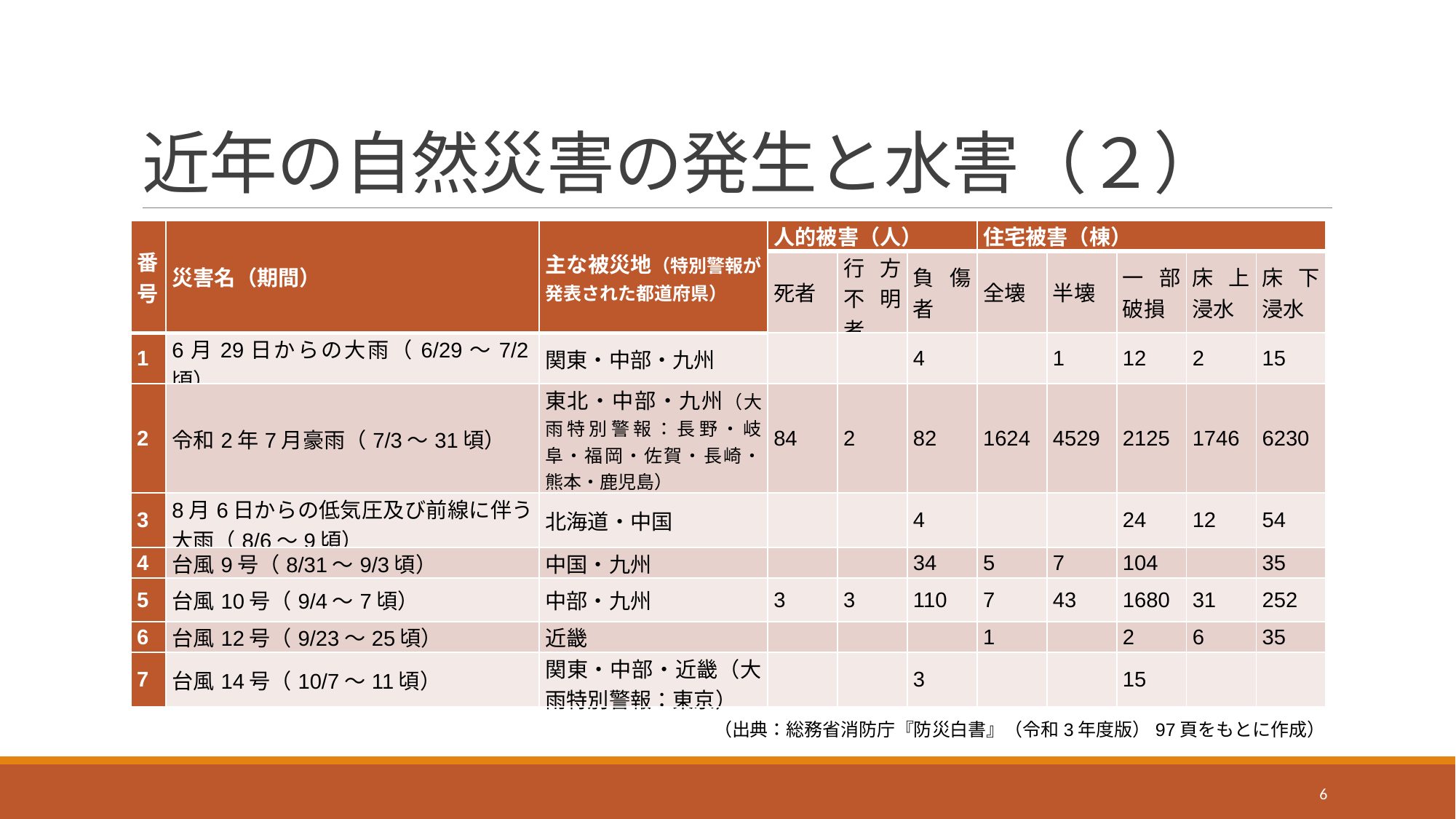

# 近年の自然災害の発生と水害（２）
| 番号 | 災害名（期間） | 主な被災地（特別警報が発表された都道府県） | 人的被害（人） |  |  | 住宅被害（棟） |  |  |  |  |
| --- | --- | --- | --- | --- | --- | --- | --- | --- | --- | --- |
|  |  |  | 死者 | 行方不明者 | 負傷者 | 全壊 | 半壊 | 一部破損 | 床上浸水 | 床下浸水 |
| 1 | 6月29日からの大雨（6/29～7/2頃） | 関東・中部・九州 |  |  | 4 |  | 1 | 12 | 2 | 15 |
| 2 | 令和2年7月豪雨（7/3～31頃） | 東北・中部・九州（大雨特別警報：長野・岐阜・福岡・佐賀・長崎・熊本・鹿児島） | 84 | 2 | 82 | 1624 | 4529 | 2125 | 1746 | 6230 |
| 3 | 8月6日からの低気圧及び前線に伴う大雨（8/6～9頃） | 北海道・中国 |  |  | 4 |  |  | 24 | 12 | 54 |
| 4 | 台風9号（8/31～9/3頃） | 中国・九州 |  |  | 34 | 5 | 7 | 104 |  | 35 |
| 5 | 台風10号（9/4～7頃） | 中部・九州 | 3 | 3 | 110 | 7 | 43 | 1680 | 31 | 252 |
| 6 | 台風12号（9/23～25頃） | 近畿 |  |  |  | 1 |  | 2 | 6 | 35 |
| 7 | 台風14号（10/7～11頃） | 関東・中部・近畿（大雨特別警報：東京） |  |  | 3 |  |  | 15 |  |  |
（出典：総務省消防庁『防災白書』（令和3年度版）97頁をもとに作成）
6